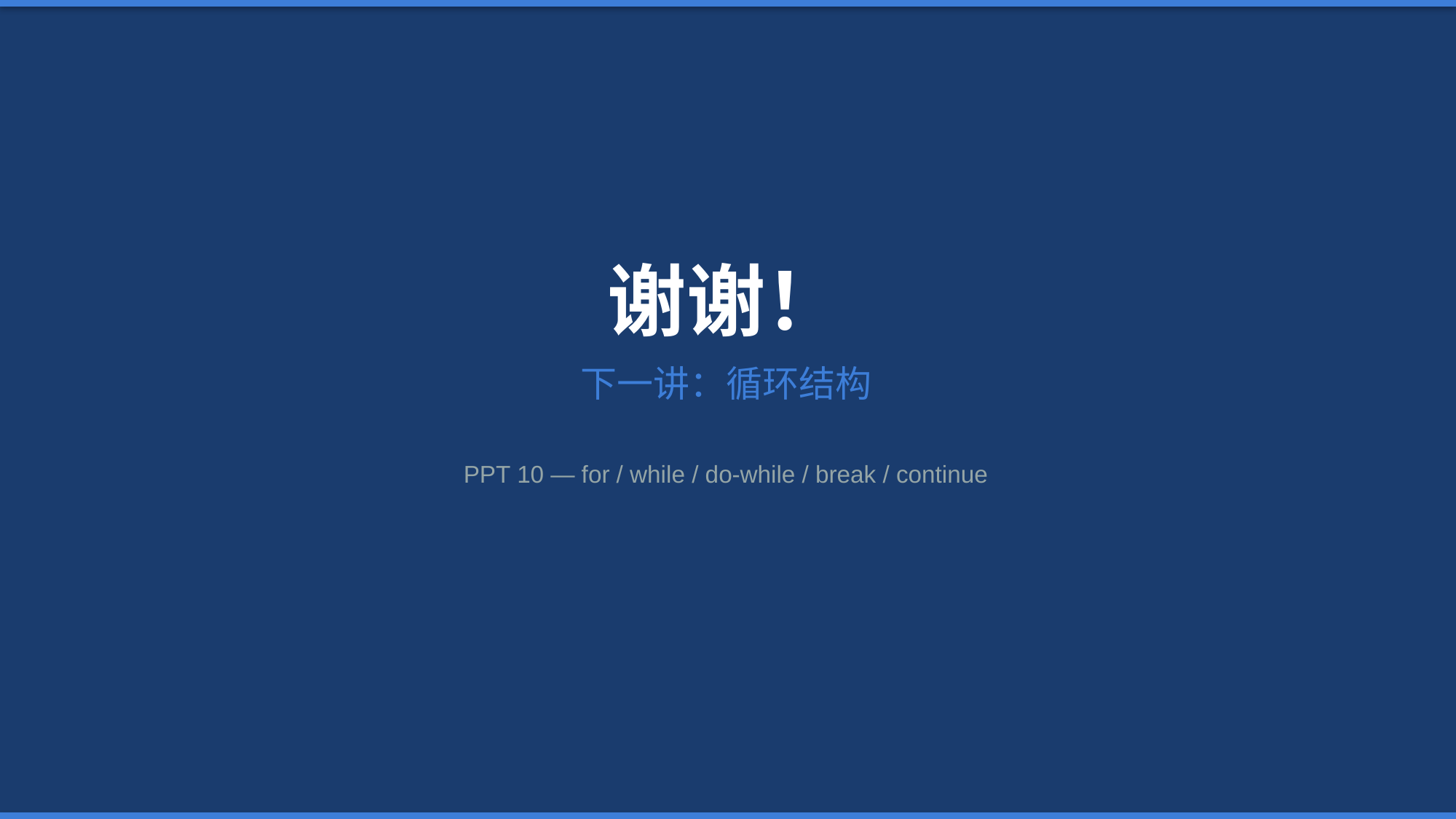

谢谢！
下一讲：循环结构
PPT 10 — for / while / do-while / break / continue